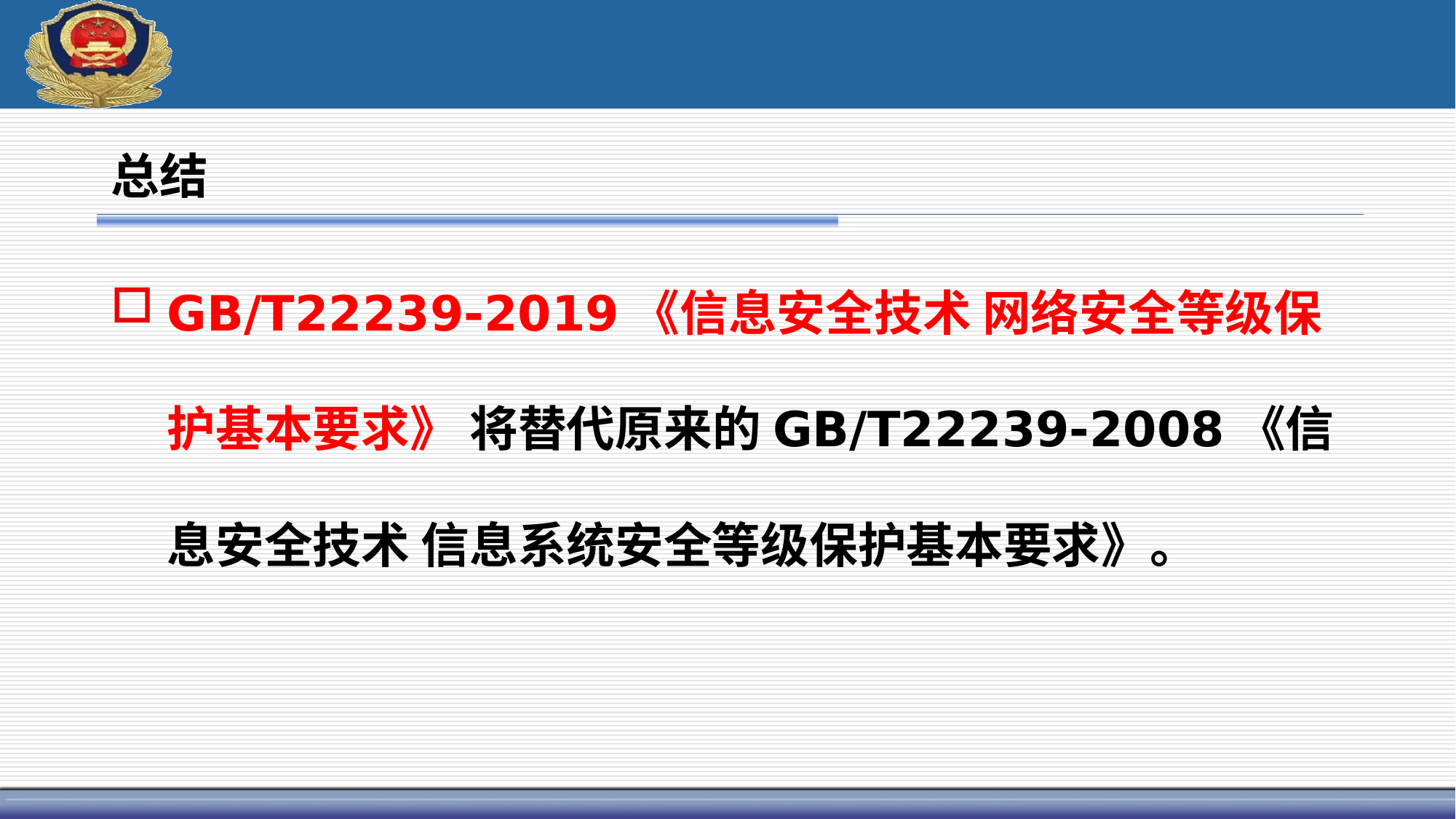

# 总结
GB/T22239-2019《信息安全技术 网络安全等级保护基本要求》 将替代原来的GB/T22239-2008《信息安全技术 信息系统安全等级保护基本要求》。
89